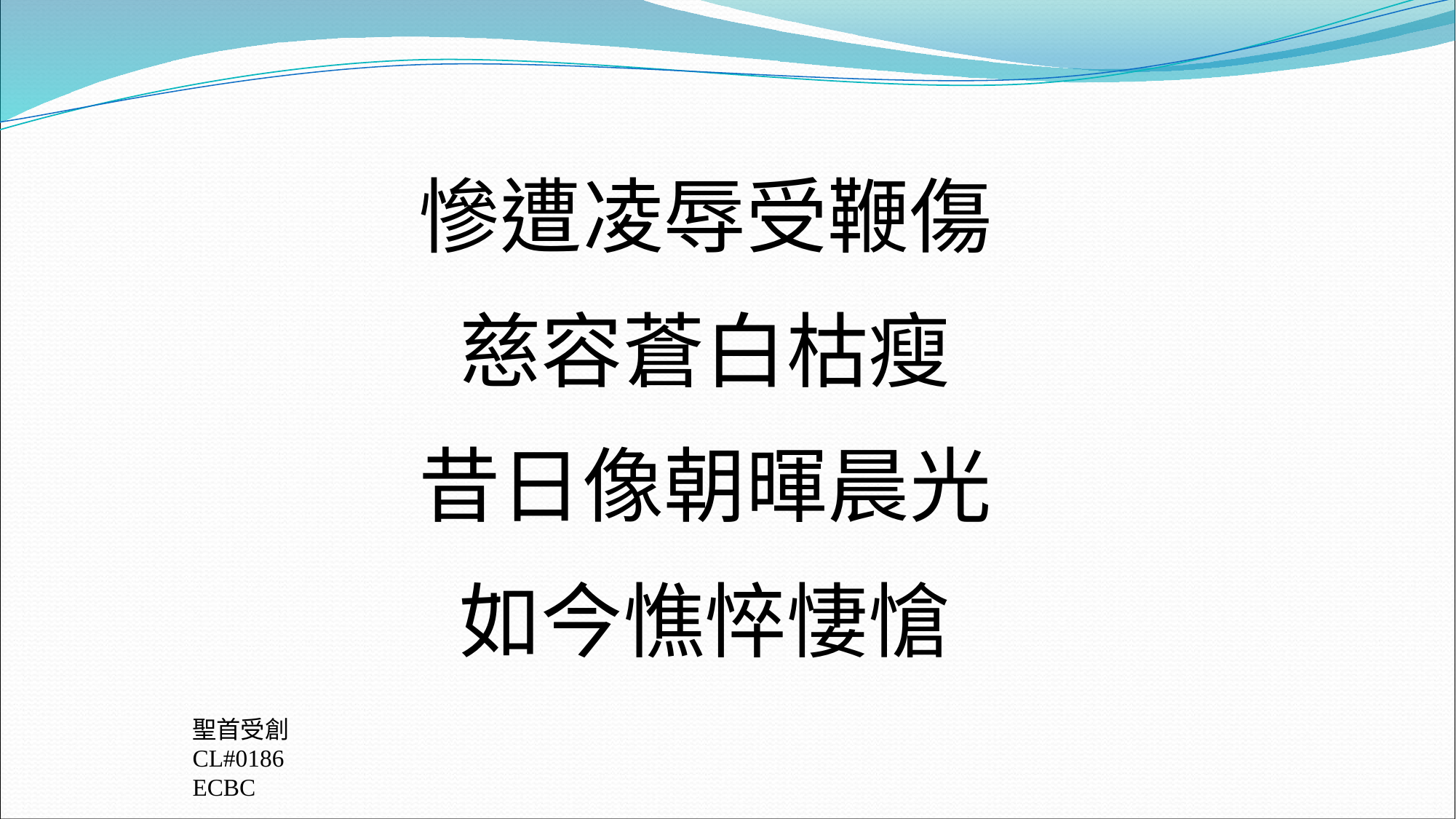

慘遭凌辱受鞭傷
慈容蒼白枯瘦
昔日像朝暉晨光
如今憔悴悽愴
聖首受創
CL#0186
ECBC